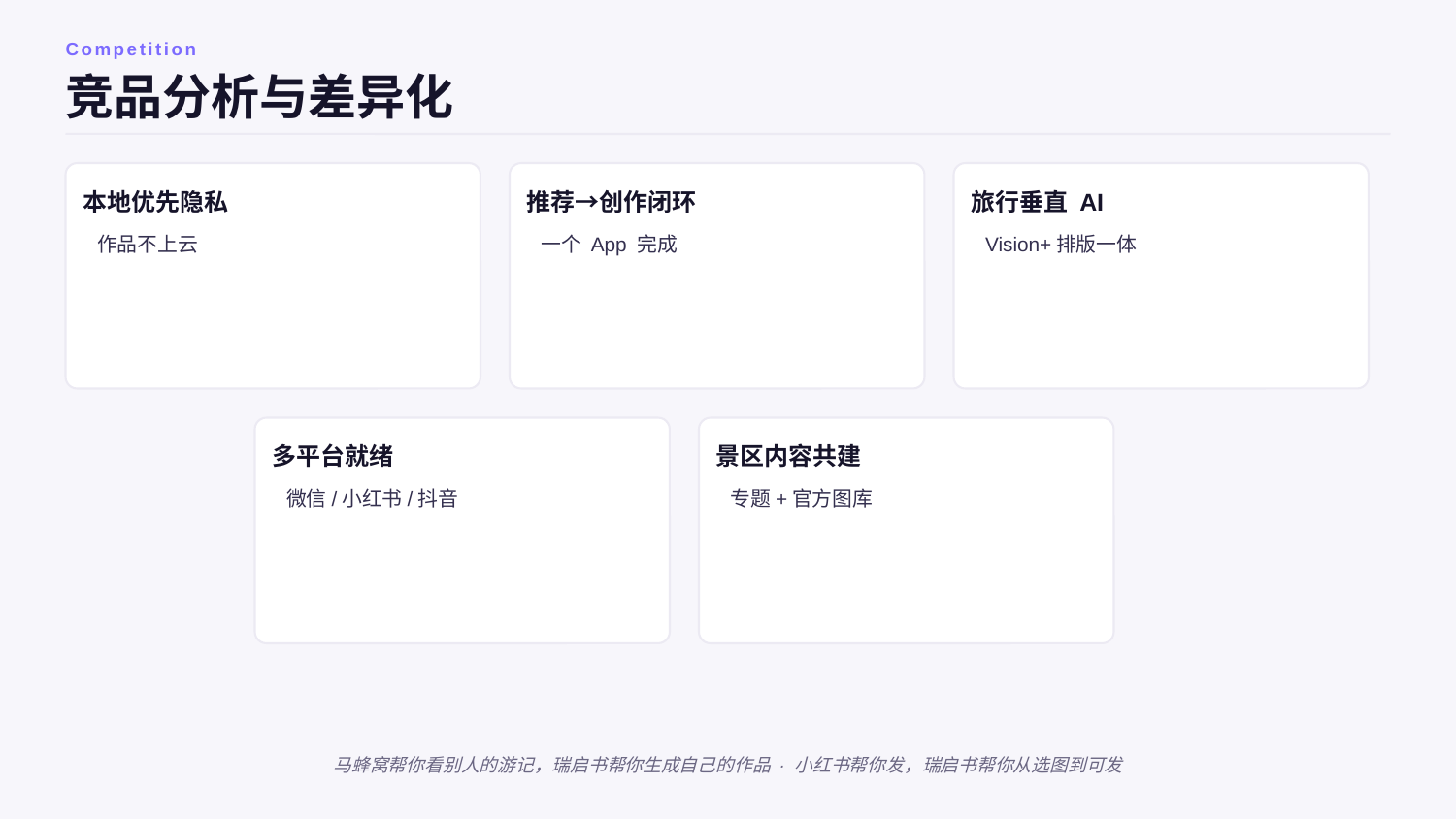

Competition
竞品分析与差异化

本地优先隐私
推荐→创作闭环
旅行垂直 AI
作品不上云
一个 App 完成
Vision+排版一体

多平台就绪
景区内容共建
微信/小红书/抖音
专题+官方图库
马蜂窝帮你看别人的游记，瑞启书帮你生成自己的作品 · 小红书帮你发，瑞启书帮你从选图到可发